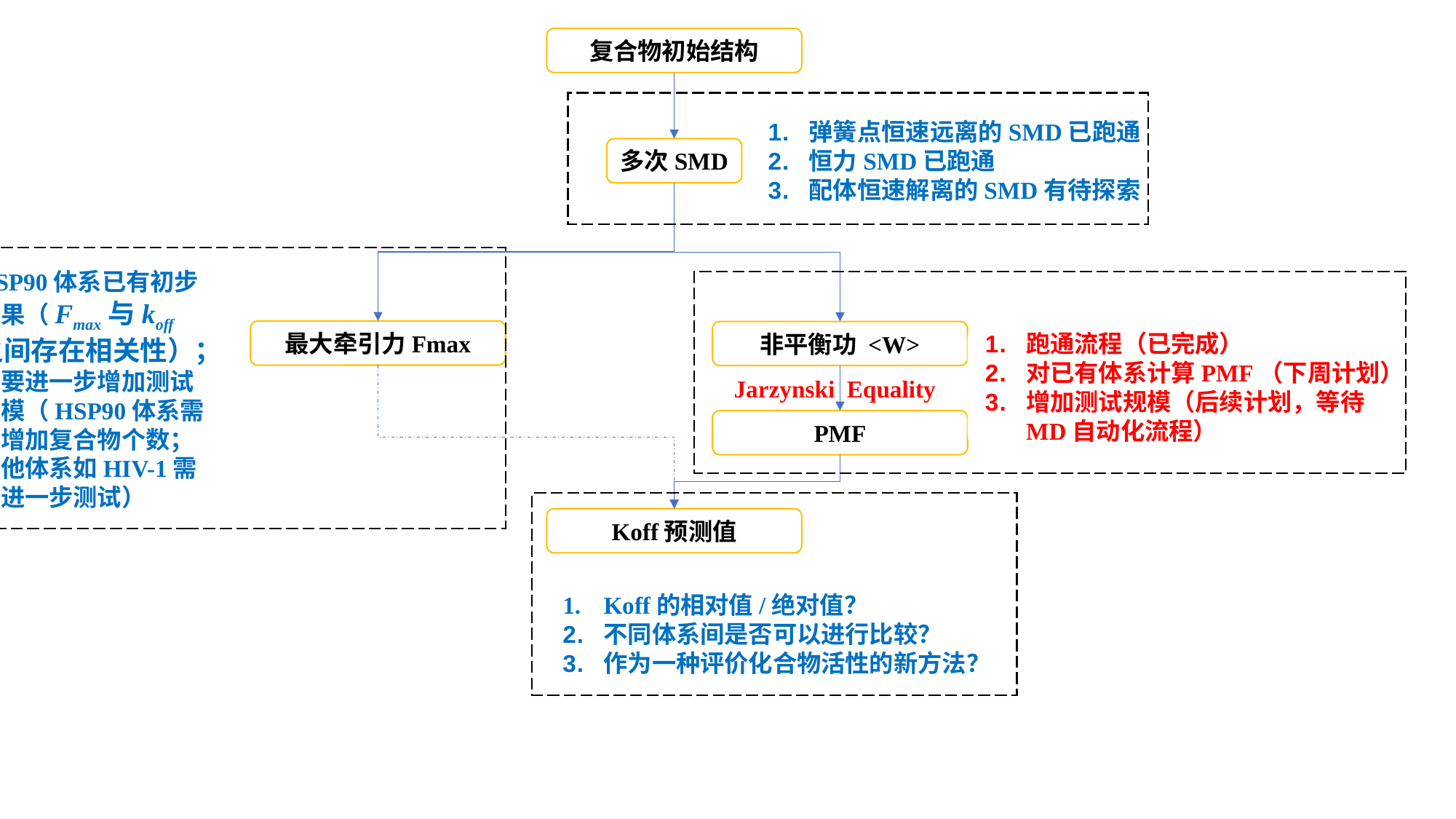

复合物初始结构

弹簧点恒速远离的SMD已跑通
恒力SMD已跑通
配体恒速解离的SMD有待探索
多次SMD

HSP90体系已有初步结果（Fmax与koff之间存在相关性）；
需要进一步增加测试规模（HSP90体系需要增加复合物个数；其他体系如HIV-1需要进一步测试）

跑通流程（已完成）
对已有体系计算PMF（下周计划）
增加测试规模（后续计划，等待MD自动化流程）
最大牵引力Fmax
非平衡功 <W>
Jarzynski  Equality
PMF

Koff预测值
Koff的相对值/绝对值？
不同体系间是否可以进行比较？
作为一种评价化合物活性的新方法？